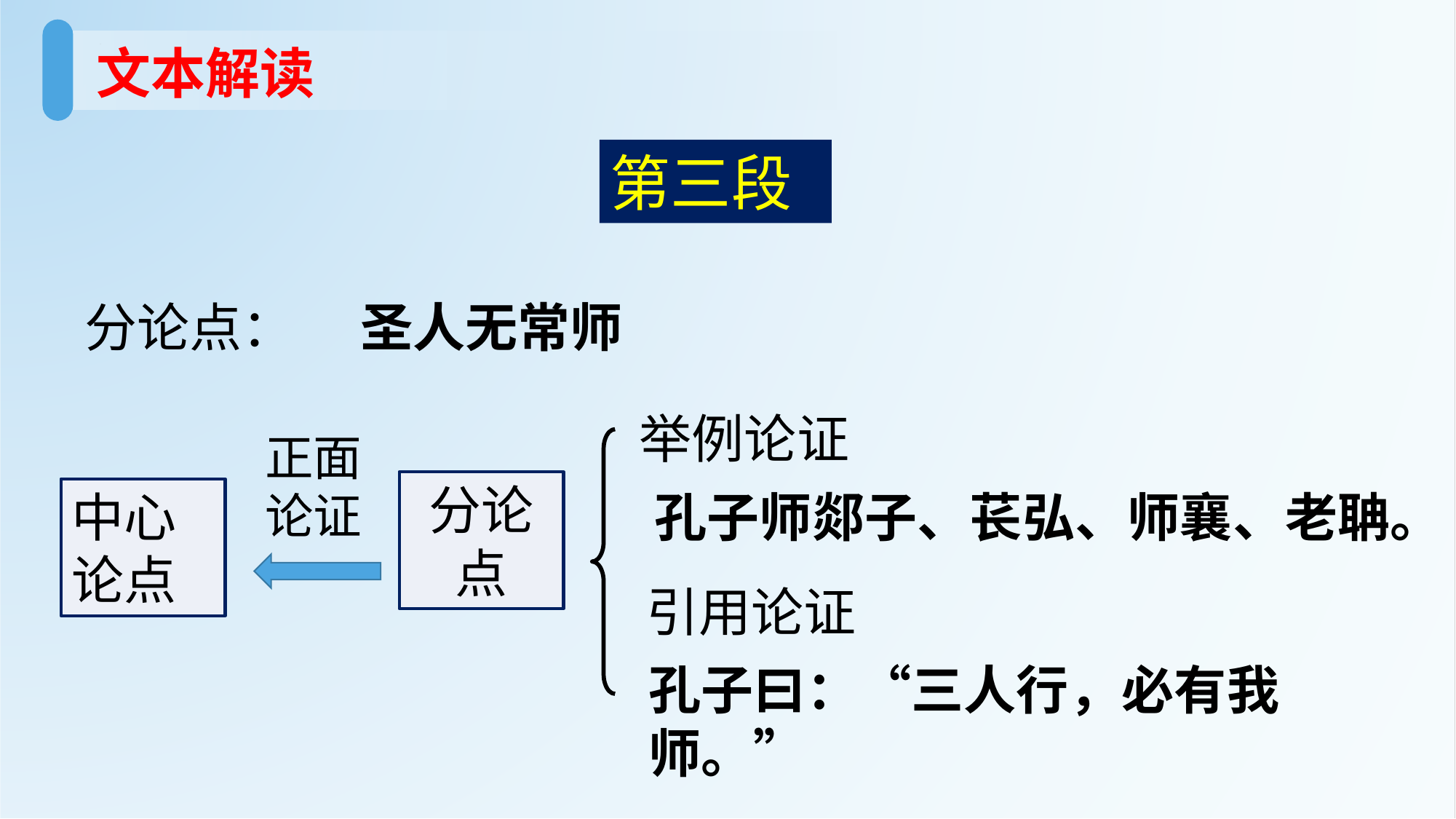

文本解读
第三段
分论点：
圣人无常师
举例论证
正面论证

分论点
孔子师郯子、苌弘、师襄、老聃。
中心论点

引用论证
孔子曰：“三人行，必有我师。”